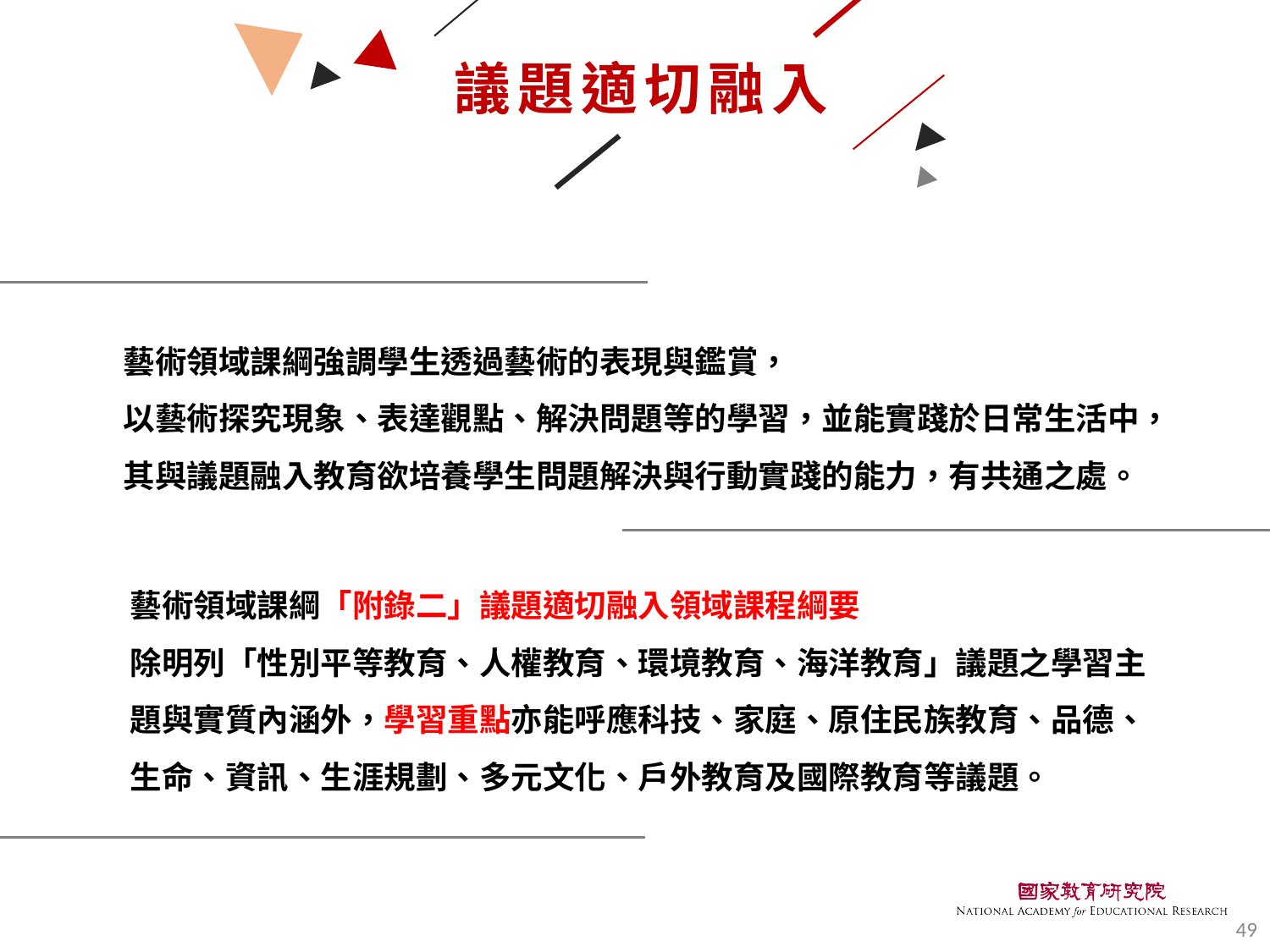

# 議題適切融入

藝術領域課綱強調學生透過藝術的表現與鑑賞，
以藝術探究現象、表達觀點、解決問題等的學習，並能實踐於日常生活中，
其與議題融入教育欲培養學生問題解決與行動實踐的能力，有共通之處。
藝術領域課綱「附錄二」議題適切融入領域課程綱要
除明列「性別平等教育、人權教育、環境教育、海洋教育」議題之學習主題與實質內涵外，學習重點亦能呼應科技、家庭、原住民族教育、品德、生命、資訊、生涯規劃、多元文化、戶外教育及國際教育等議題。

49